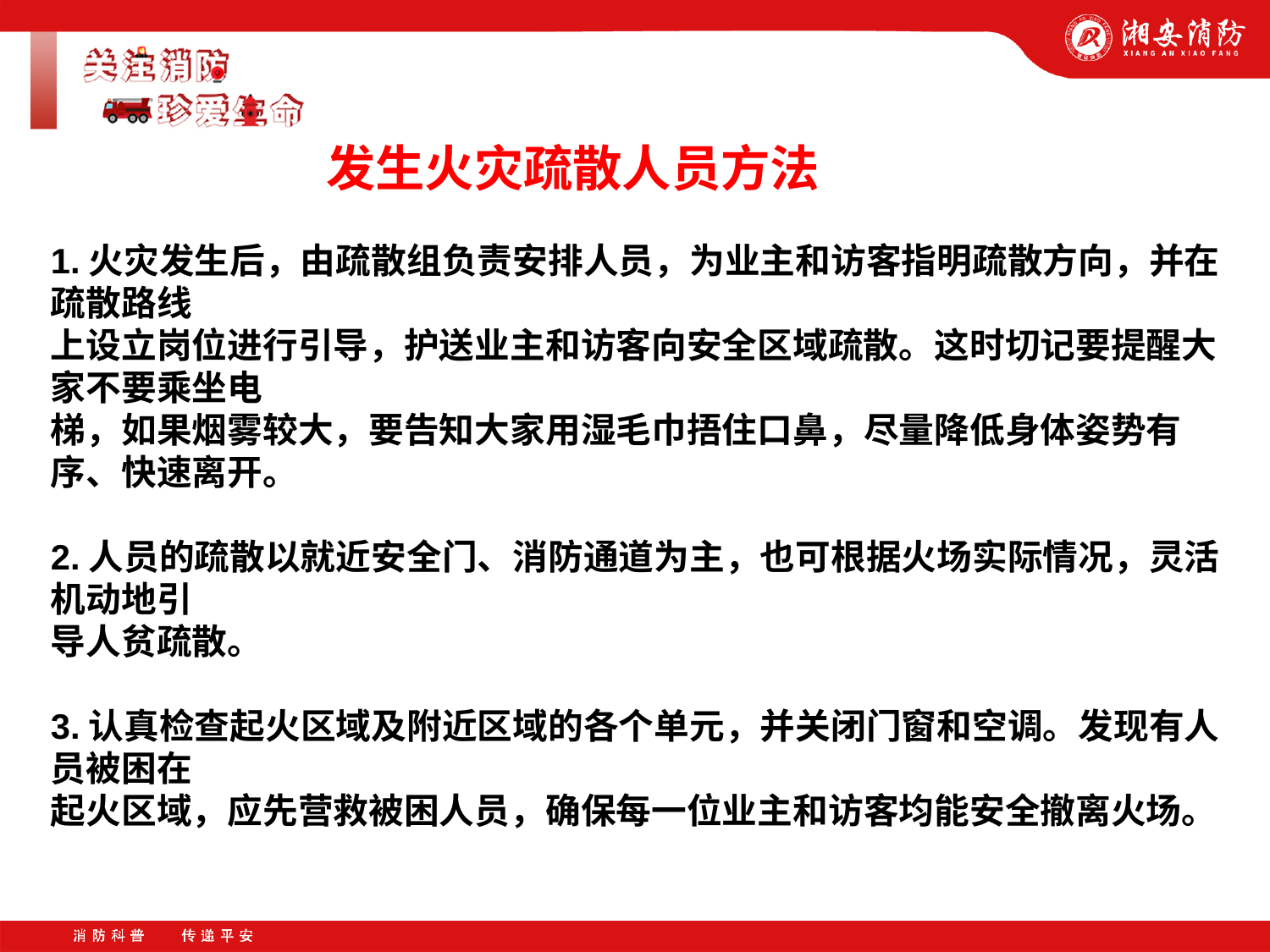

发生火灾疏散人员方法

1.火灾发生后，由疏散组负责安排人员，为业主和访客指明疏散方向，并在疏散路线
上设立岗位进行引导，护送业主和访客向安全区域疏散。这时切记要提醒大家不要乘坐电
梯，如果烟雾较大，要告知大家用湿毛巾捂住口鼻，尽量降低身体姿势有序、快速离开。

2.人员的疏散以就近安全门、消防通道为主，也可根据火场实际情况，灵活机动地引
导人贫疏散。

3.认真检查起火区域及附近区域的各个单元，并关闭门窗和空调。发现有人员被困在
起火区域，应先营救被困人员，确保每一位业主和访客均能安全撤离火场。